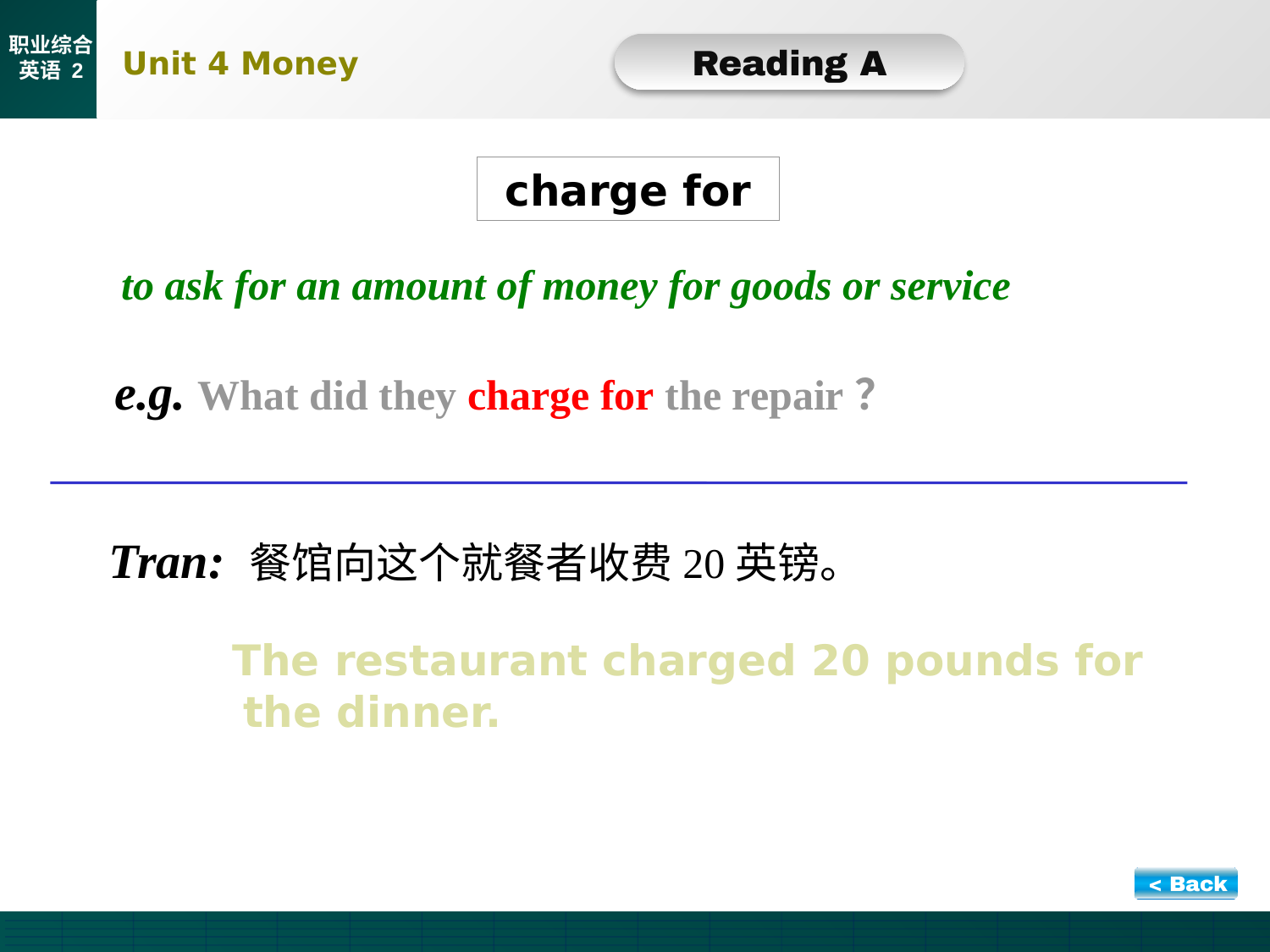

Reading A
charge for
      to ask for an amount of money for goods or service
e.g. What did they charge for the repair？

Tran: 餐馆向这个就餐者收费20英镑。

            The restaurant charged 20 pounds for
          the dinner.
< Back